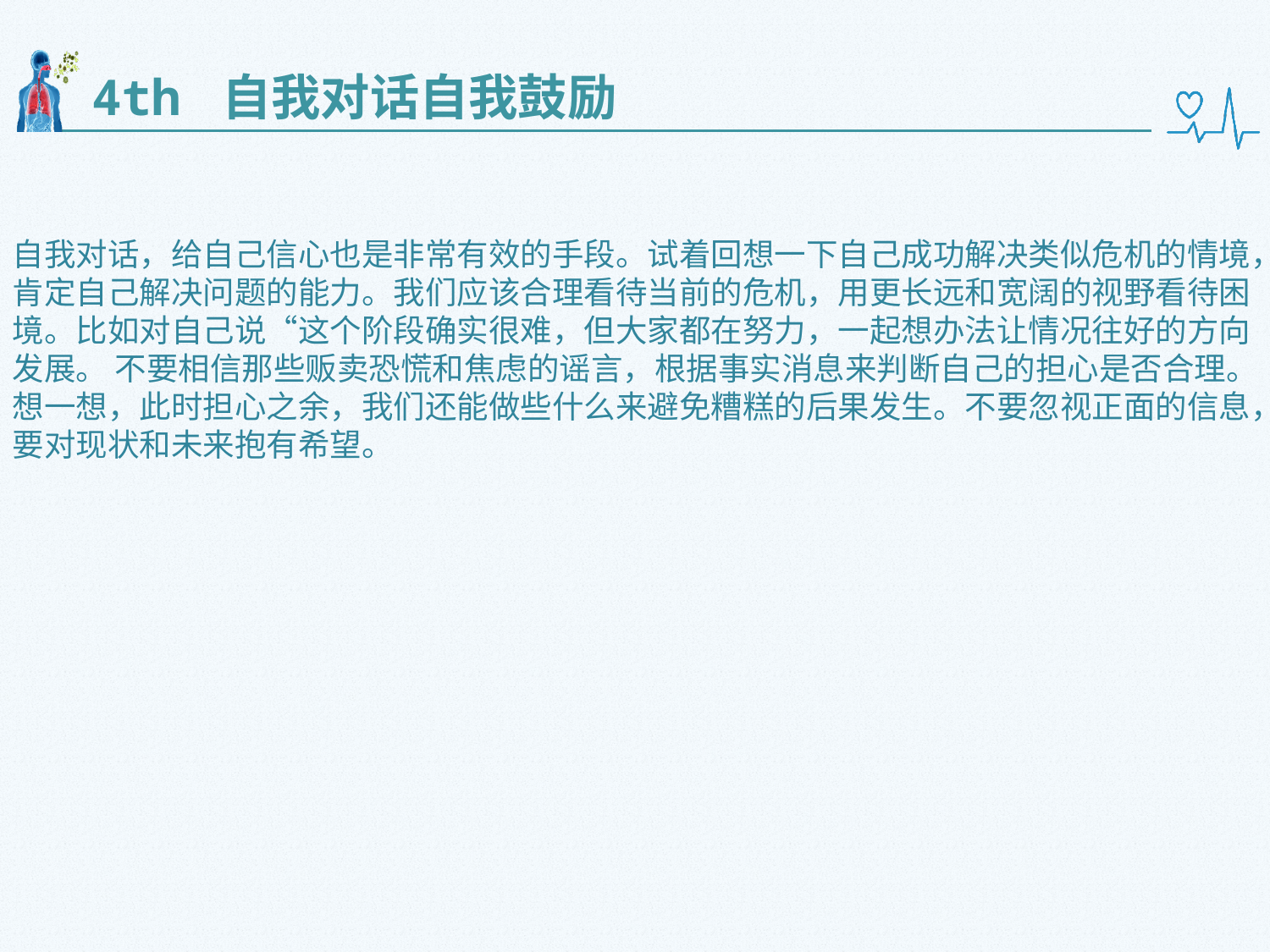

4th 自我对话自我鼓励
自我对话，给自己信心也是非常有效的手段。试着回想一下自己成功解决类似危机的情境，肯定自己解决问题的能力。我们应该合理看待当前的危机，用更长远和宽阔的视野看待困境。比如对自己说“这个阶段确实很难，但大家都在努力，一起想办法让情况往好的方向发展。 不要相信那些贩卖恐慌和焦虑的谣言，根据事实消息来判断自己的担心是否合理。想一想，此时担心之余，我们还能做些什么来避免糟糕的后果发生。不要忽视正面的信息，要对现状和未来抱有希望。